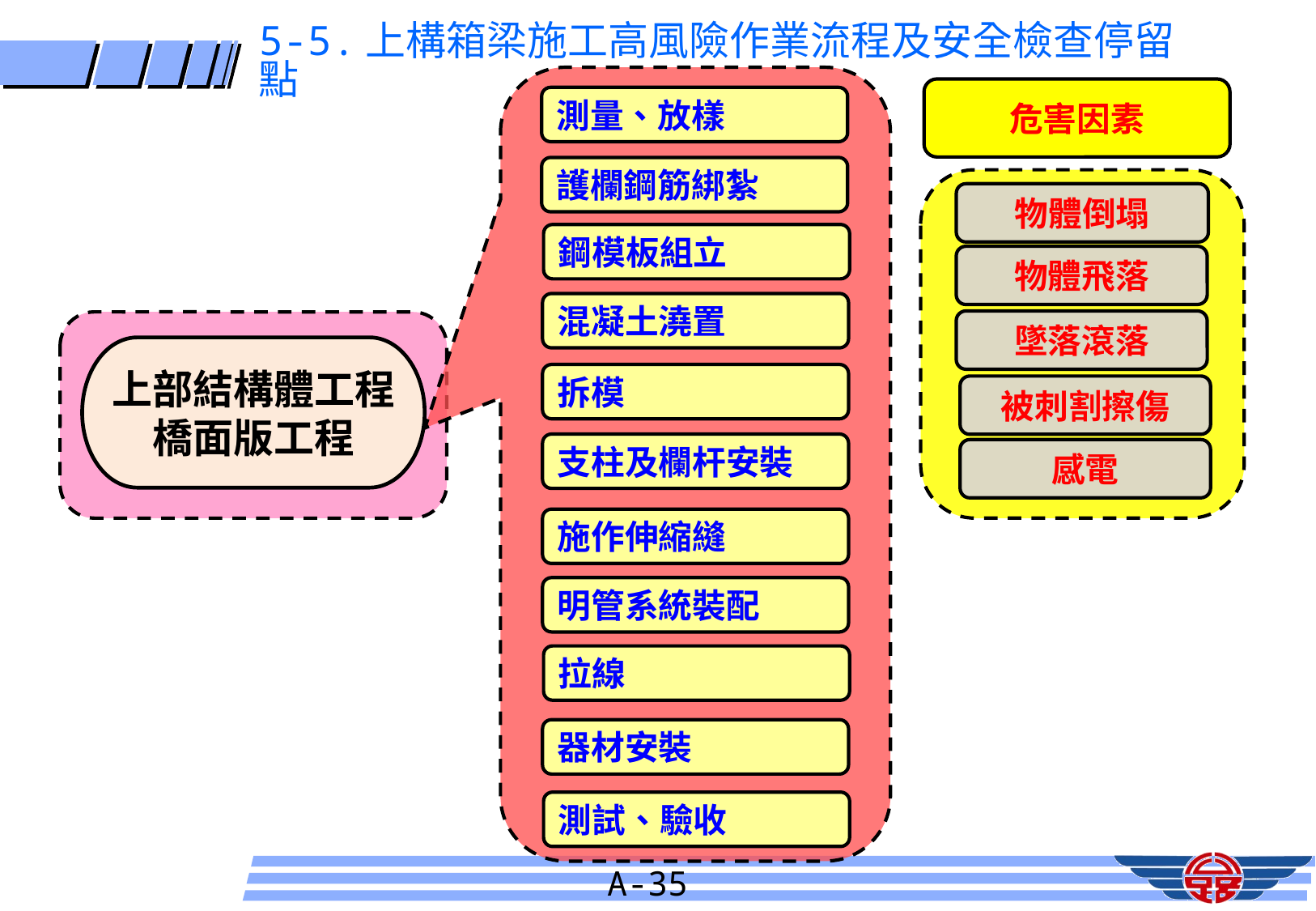

5-5.上構箱梁施工高風險作業流程及安全檢查停留點

測量、放樣
護欄鋼筋綁紮
鋼模板組立
混凝土澆置
拆模
支柱及欄杆安裝
施作伸縮縫
明管系統裝配
拉線
器材安裝
測試、驗收
危害因素

物體倒塌
物體飛落
墜落滾落
被刺割擦傷
感電

上部結構體工程
橋面版工程